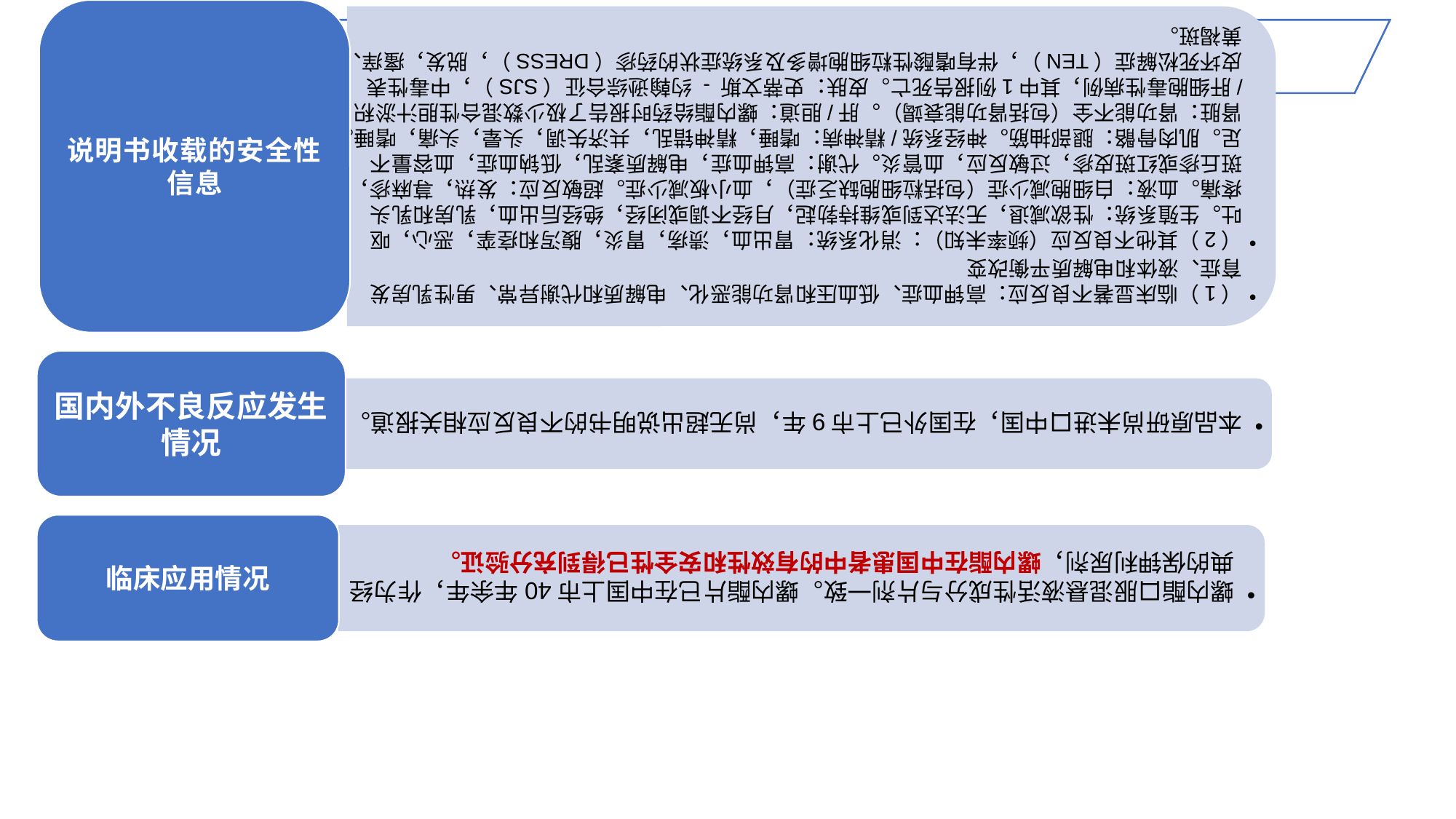

02

安全性
（1）临床显著不良反应：高钾血症、低血压和肾功能恶化、电解质和代谢异常、男性乳房发育症、液体和电解质平衡改变
（2）其他不良反应（频率未知）：消化系统：胃出血，溃疡，胃炎，腹泻和痉挛，恶心，呕吐。生殖系统：性欲减退，无法达到或维持勃起，月经不调或闭经，绝经后出血，乳房和乳头疼痛。血液：白细胞减少症（包括粒细胞缺乏症），血小板减少症。超敏反应：发热，荨麻疹，斑丘疹或红斑皮疹，过敏反应，血管炎。代谢：高钾血症，电解质紊乱，低钠血症，血容量不足。肌肉骨骼：腿部抽筋。神经系统/精神病：嗜睡，精神错乱，共济失调，头晕，头痛，嗜睡。肾脏：肾功能不全（包括肾功能衰竭）。肝/胆道：螺内酯给药时报告了极少数混合性胆汁淤积/肝细胞毒性病例，其中1例报告死亡。皮肤：史蒂文斯 - 约翰逊综合征（SJS），中毒性表皮坏死松解症（TEN），伴有嗜酸性粒细胞增多及系统症状的药疹（DRESS），脱发，瘙痒、黄褐斑。
说明书收载的安全性信息
本品原研尚未进口中国，在国外已上市9年，尚无超出说明书的不良反应相关报道。
国内外不良反应发生情况
螺内酯口服混悬液活性成分与片剂一致。螺内酯片已在中国上市40年余年，作为经典的保钾利尿剂，螺内酯在中国患者中的有效性和安全性已得到充分验证。
临床应用情况